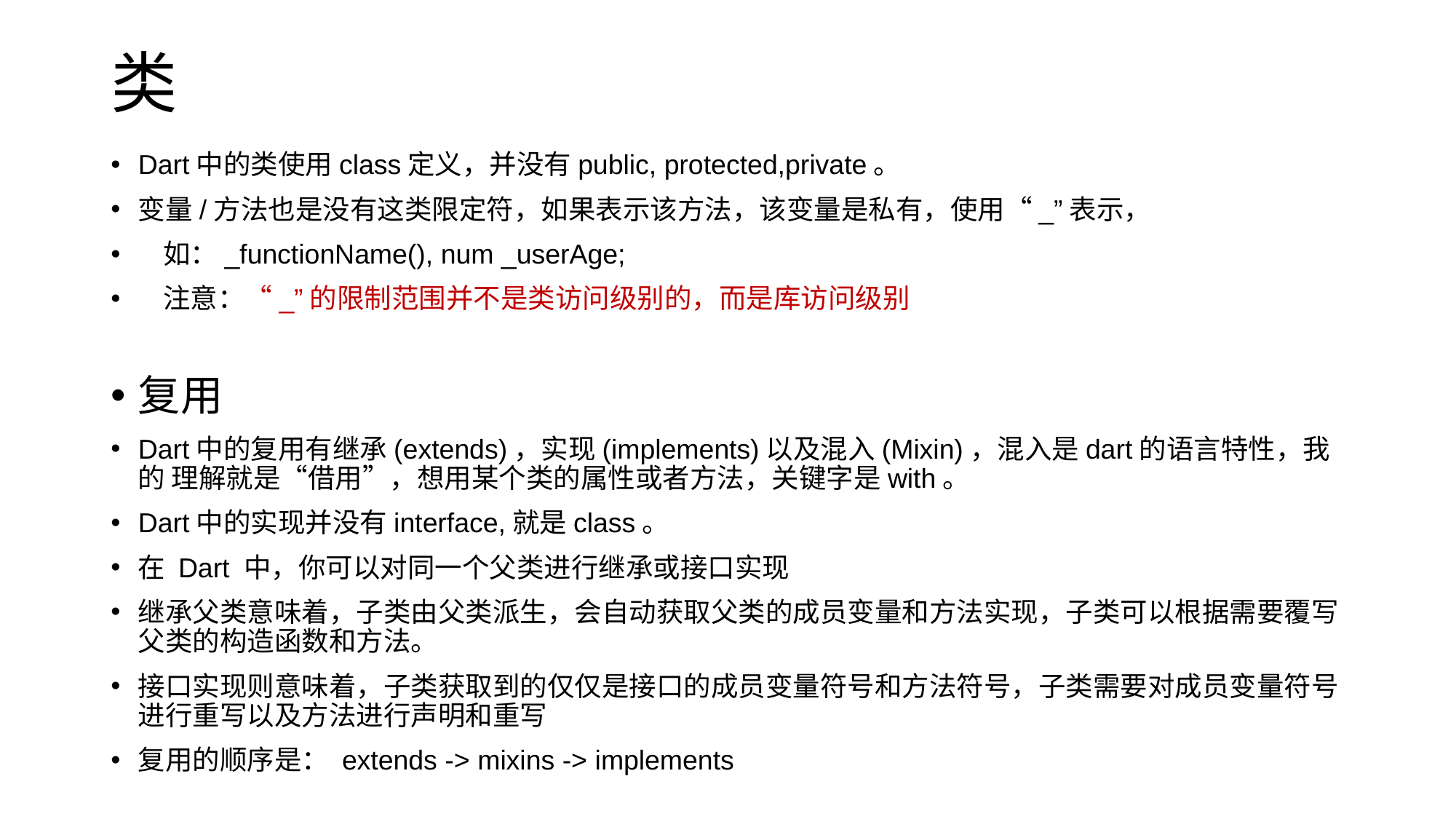

# 类
Dart中的类使用class定义，并没有public, protected,private。
变量/方法也是没有这类限定符，如果表示该方法，该变量是私有，使用“_”表示，
   如：_functionName(), num _userAge;
   注意：“_”的限制范围并不是类访问级别的，而是库访问级别

复用
Dart中的复用有继承(extends)，实现(implements)以及混入(Mixin)，混入是dart的语言特性，我的 理解就是“借用”，想用某个类的属性或者方法，关键字是with。
Dart中的实现并没有interface,就是class。
在 Dart 中，你可以对同一个父类进行继承或接口实现
继承父类意味着，子类由父类派生，会自动获取父类的成员变量和方法实现，子类可以根据需要覆写父类的构造函数和方法。
接口实现则意味着，子类获取到的仅仅是接口的成员变量符号和方法符号，子类需要对成员变量符号进行重写以及方法进行声明和重写
复用的顺序是： extends -> mixins -> implements